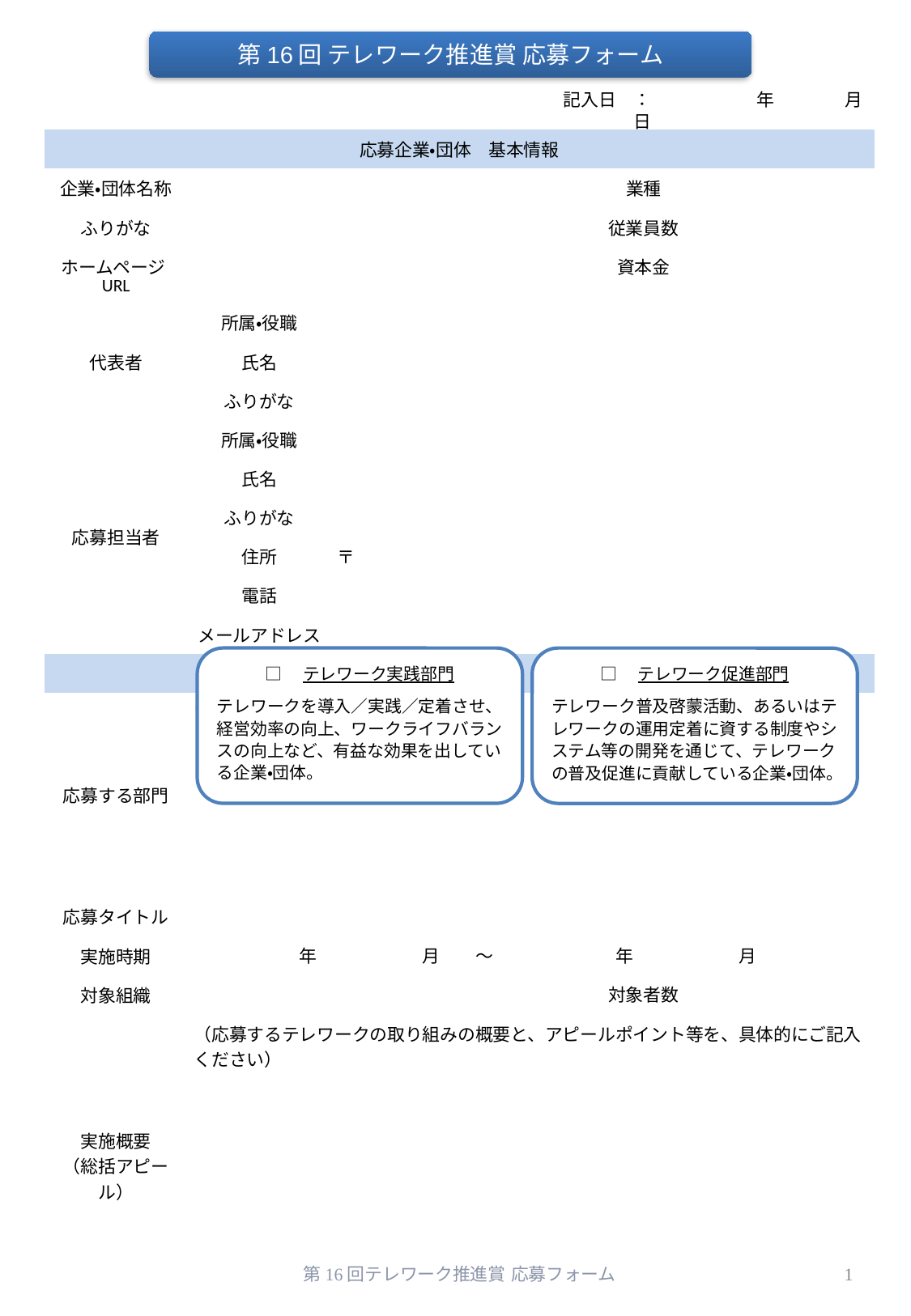

第16回 テレワーク推進賞 応募フォーム
記入日　：　　　　　　年　　　　月　　　　日
| 応募企業・団体　基本情報 |  |  |  |  |
| --- | --- | --- | --- | --- |
| 企業・団体名称 |  |  | 業種 |  |
| ふりがな |  |  | 従業員数 |  |
| ホームページURL |  |  | 資本金 |  |
| 代表者 | 所属・役職 |  |  |  |
|  | 氏名 |  |  |  |
|  | ふりがな |  |  |  |
| 応募担当者 | 所属・役職 |  |  |  |
|  | 氏名 |  |  |  |
|  | ふりがな |  |  |  |
|  | 住所 | 〒 |  |  |
|  | 電話 |  |  |  |
|  | メールアドレス |  |  |  |
| 応募内容 |  |  |  |  |
| 応募する部門 | いずれかの部門を選択してください。 |  |  |  |
| 応募タイトル |  |  |  |  |
| 実施時期 | 年　　　　　　月　　～　　　　　　　年　　　　　　月 |  |  |  |
| 対象組織 |  |  | 対象者数 |  |
| 実施概要 （総括アピール） | （応募するテレワークの取り組みの概要と、アピールポイント等を、具体的にご記入ください） |  |  |  |
□　テレワーク実践部門
テレワークを導入／実践／定着させ、経営効率の向上、ワークライフバランスの向上など、有益な効果を出している企業・団体。
□　テレワーク促進部門
テレワーク普及啓蒙活動、あるいはテレワークの運用定着に資する制度やシステム等の開発を通じて、テレワークの普及促進に貢献している企業・団体。
第16回テレワーク推進賞 応募フォーム
1